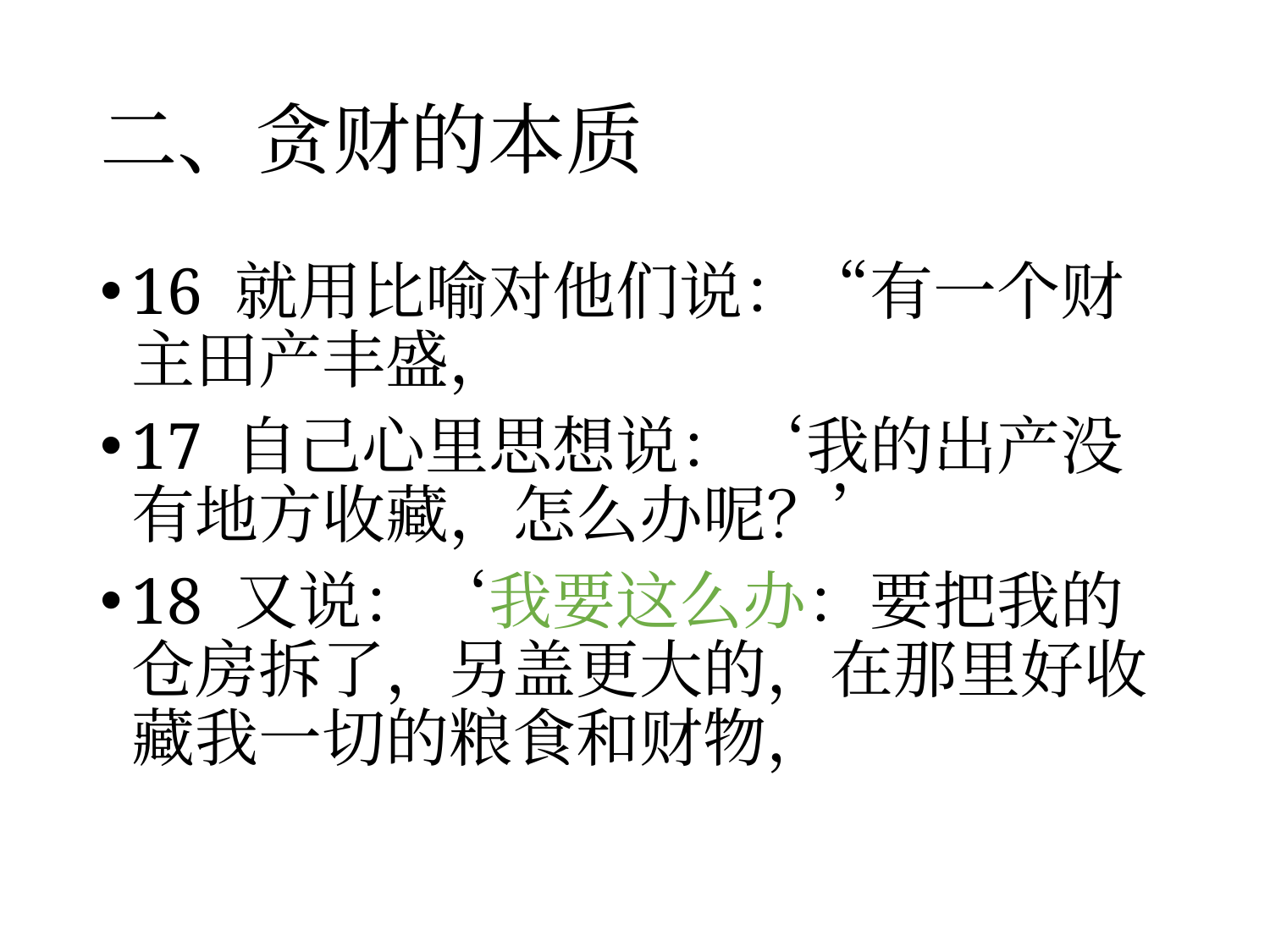

# 二、贪财的本质
16 就用比喻对他们说：“有一个财主田产丰盛，
17 自己心里思想说：‘我的出产没有地方收藏，怎么办呢？’
18 又说：‘我要这么办：要把我的仓房拆了，另盖更大的，在那里好收藏我一切的粮食和财物，